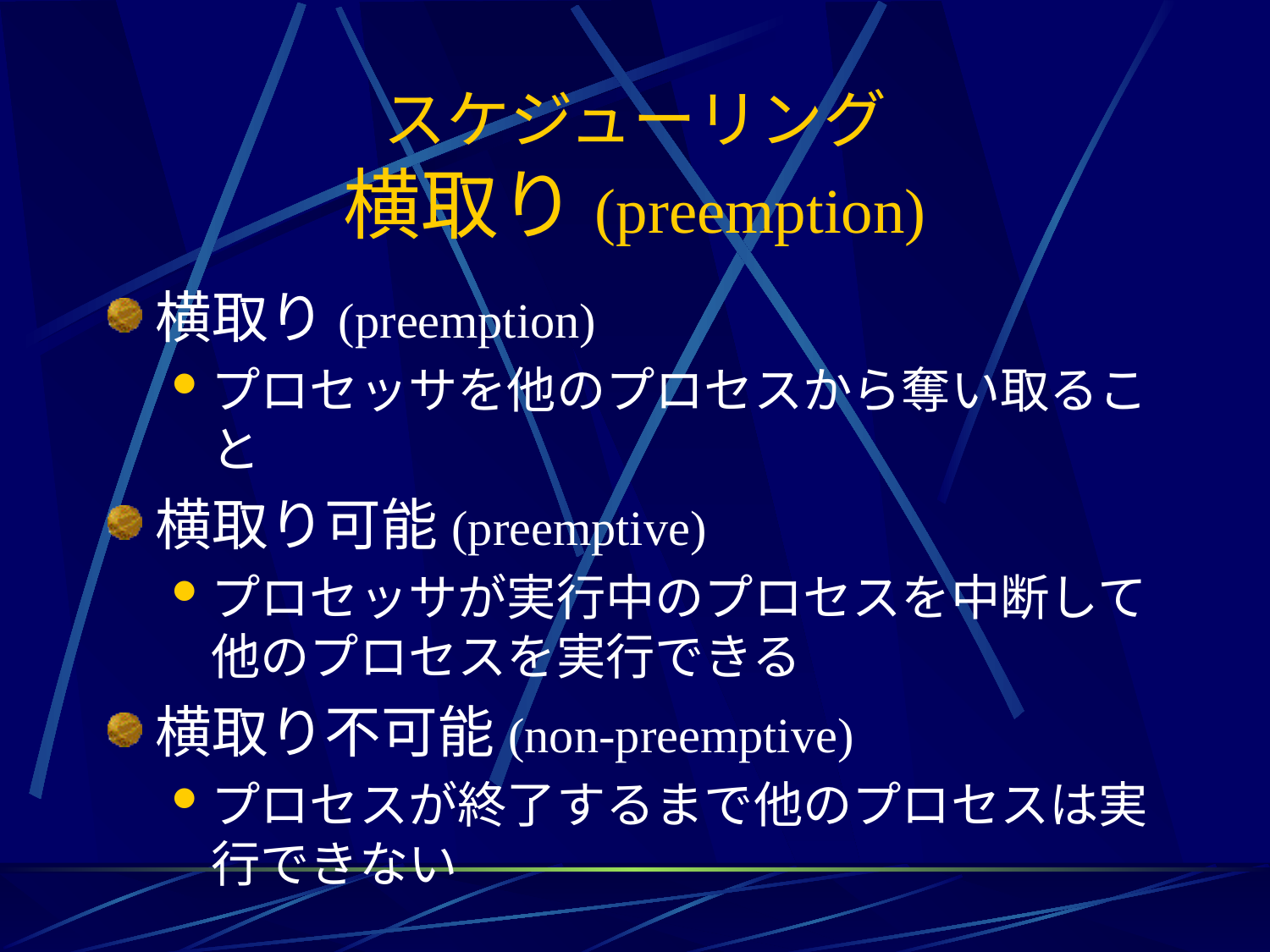

# スケジューリング 横取り(preemption)
横取り(preemption)
プロセッサを他のプロセスから奪い取ること
横取り可能(preemptive)
プロセッサが実行中のプロセスを中断して他のプロセスを実行できる
横取り不可能(non-preemptive)
プロセスが終了するまで他のプロセスは実行できない